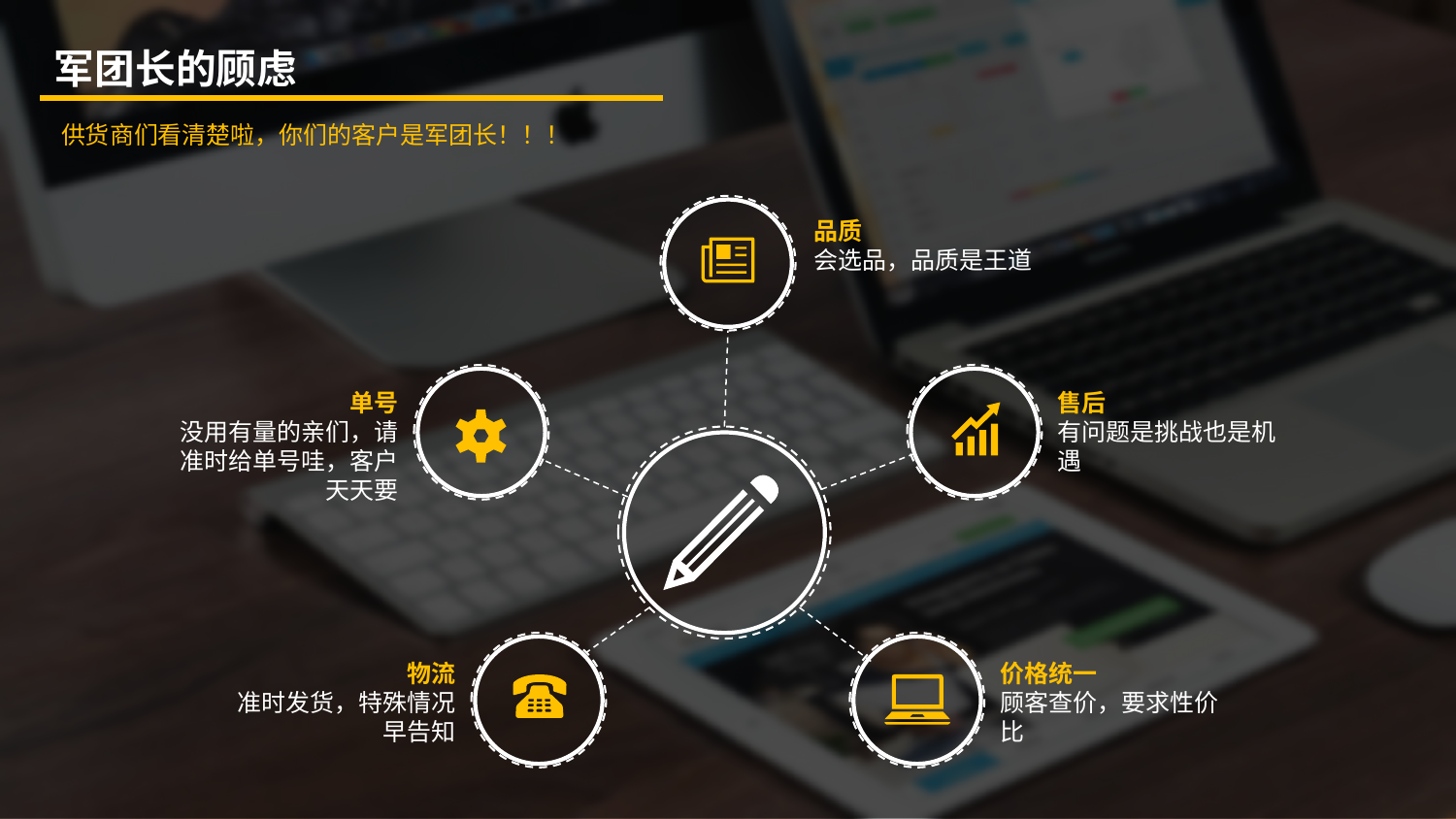

军团长的顾虑
供货商们看清楚啦，你们的客户是军团长！！！

品质
会选品，品质是王道

单号
没用有量的亲们，请准时给单号哇，客户天天要
售后
有问题是挑战也是机遇

物流
准时发货，特殊情况早告知
价格统一
顾客查价，要求性价比